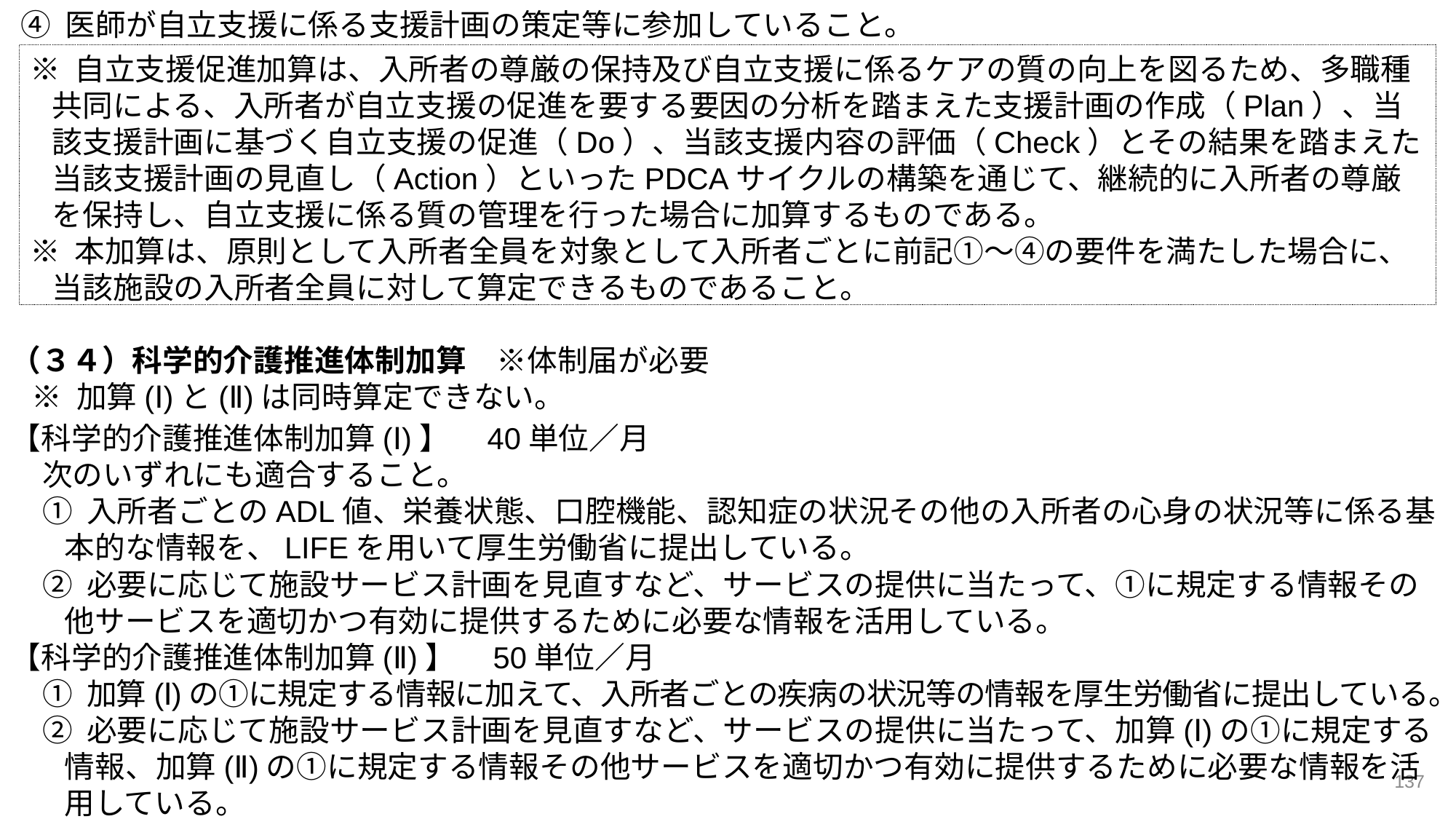

④ 医師が自立支援に係る支援計画の策定等に参加していること。
※ 自立支援促進加算は、入所者の尊厳の保持及び自立支援に係るケアの質の向上を図るため、多職種共同による、入所者が自立支援の促進を要する要因の分析を踏まえた支援計画の作成（Plan）、当該支援計画に基づく自立支援の促進（Do）、当該支援内容の評価（Check）とその結果を踏まえた当該支援計画の見直し（Action）といったPDCAサイクルの構築を通じて、継続的に入所者の尊厳を保持し、自立支援に係る質の管理を行った場合に加算するものである。
※ 本加算は、原則として入所者全員を対象として入所者ごとに前記①～④の要件を満たした場合に、当該施設の入所者全員に対して算定できるものであること。
（３４）科学的介護推進体制加算　※体制届が必要
※ 加算(Ⅰ)と(Ⅱ)は同時算定できない。

【科学的介護推進体制加算(Ⅰ)】　40単位／月
次のいずれにも適合すること。
① 入所者ごとのADL値、栄養状態、口腔機能、認知症の状況その他の入所者の心身の状況等に係る基本的な情報を、LIFEを用いて厚生労働省に提出している。
② 必要に応じて施設サービス計画を見直すなど、サービスの提供に当たって、①に規定する情報その他サービスを適切かつ有効に提供するために必要な情報を活用している。
【科学的介護推進体制加算(Ⅱ)】　50単位／月
① 加算(Ⅰ)の①に規定する情報に加えて、入所者ごとの疾病の状況等の情報を厚生労働省に提出している。
② 必要に応じて施設サービス計画を見直すなど、サービスの提供に当たって、加算(Ⅰ)の①に規定する情報、加算(Ⅱ)の①に規定する情報その他サービスを適切かつ有効に提供するために必要な情報を活用している。
137